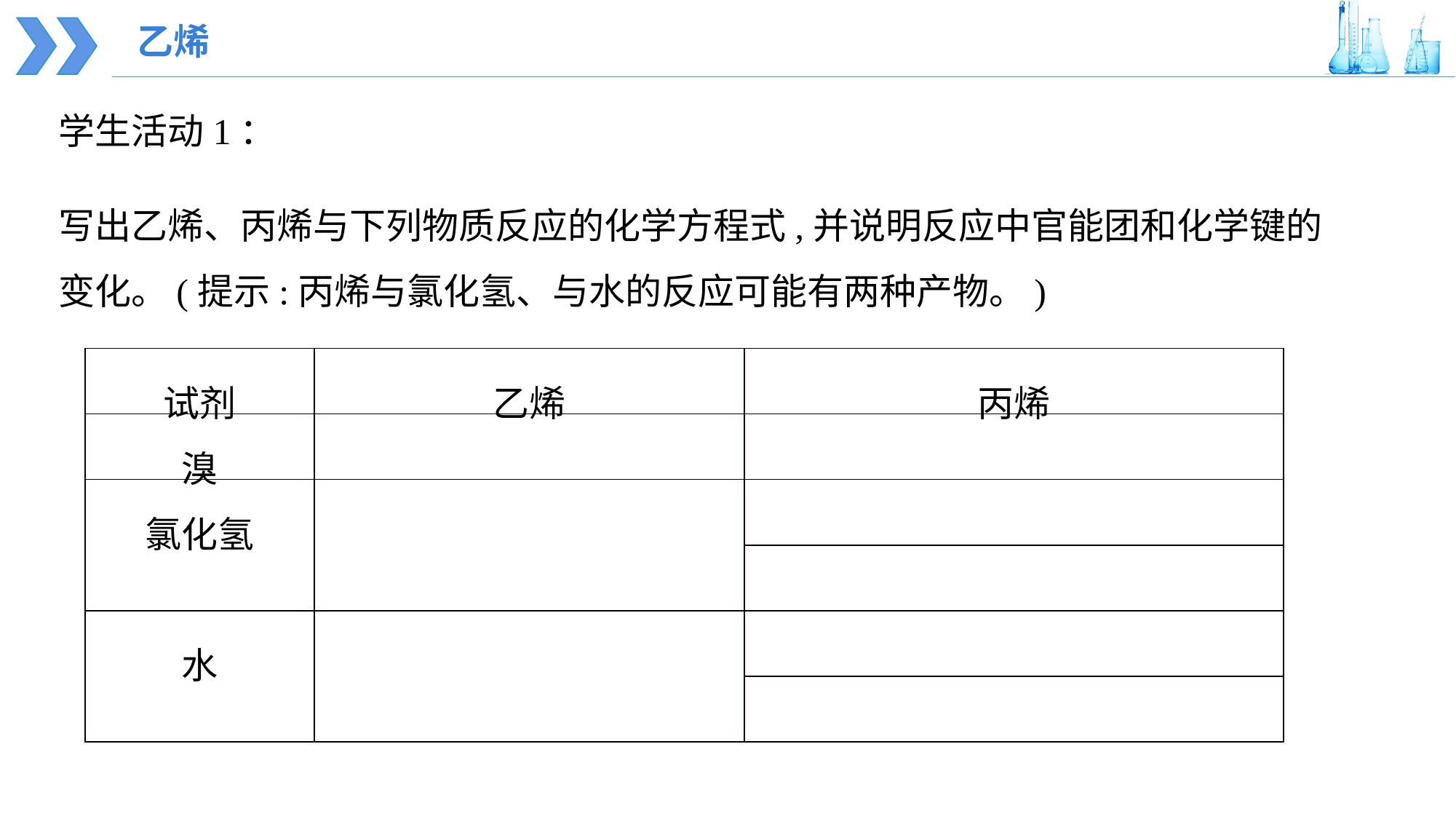

乙烯
学生活动1：
写出乙烯、丙烯与下列物质反应的化学方程式,并说明反应中官能团和化学键的变化。(提示:丙烯与氯化氢、与水的反应可能有两种产物。)
| 试剂 | 乙烯 | 丙烯 |
| --- | --- | --- |
| 溴 |  |  |
| 氯化氢 |  |  |
|  |  |  |
| 水 |  |  |
|  |  |  |